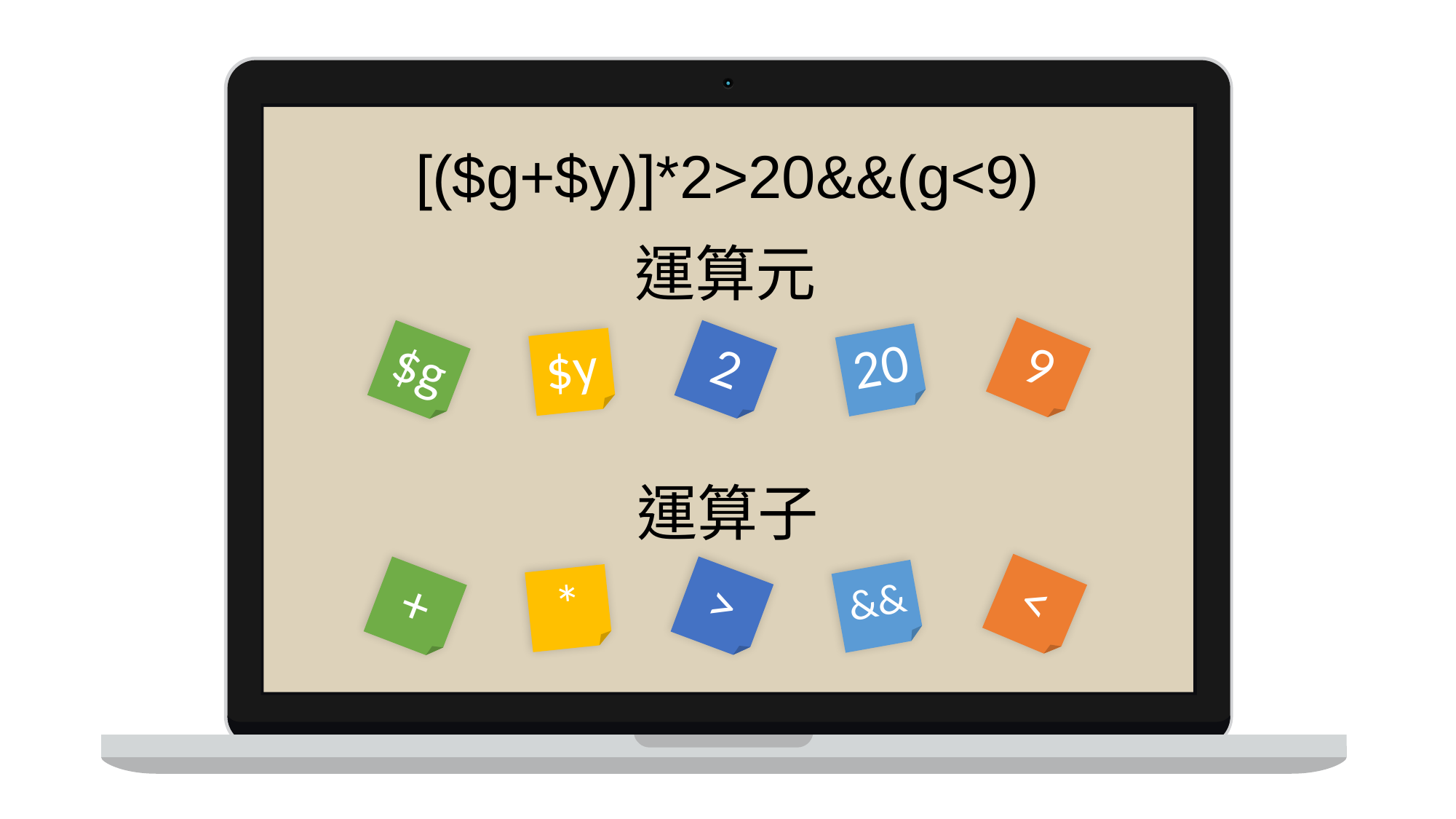

[($g+$y)]*2>20&&(g<9)
運算元
9
20
2
$y
$g
運算子
<
&&
>
*
+